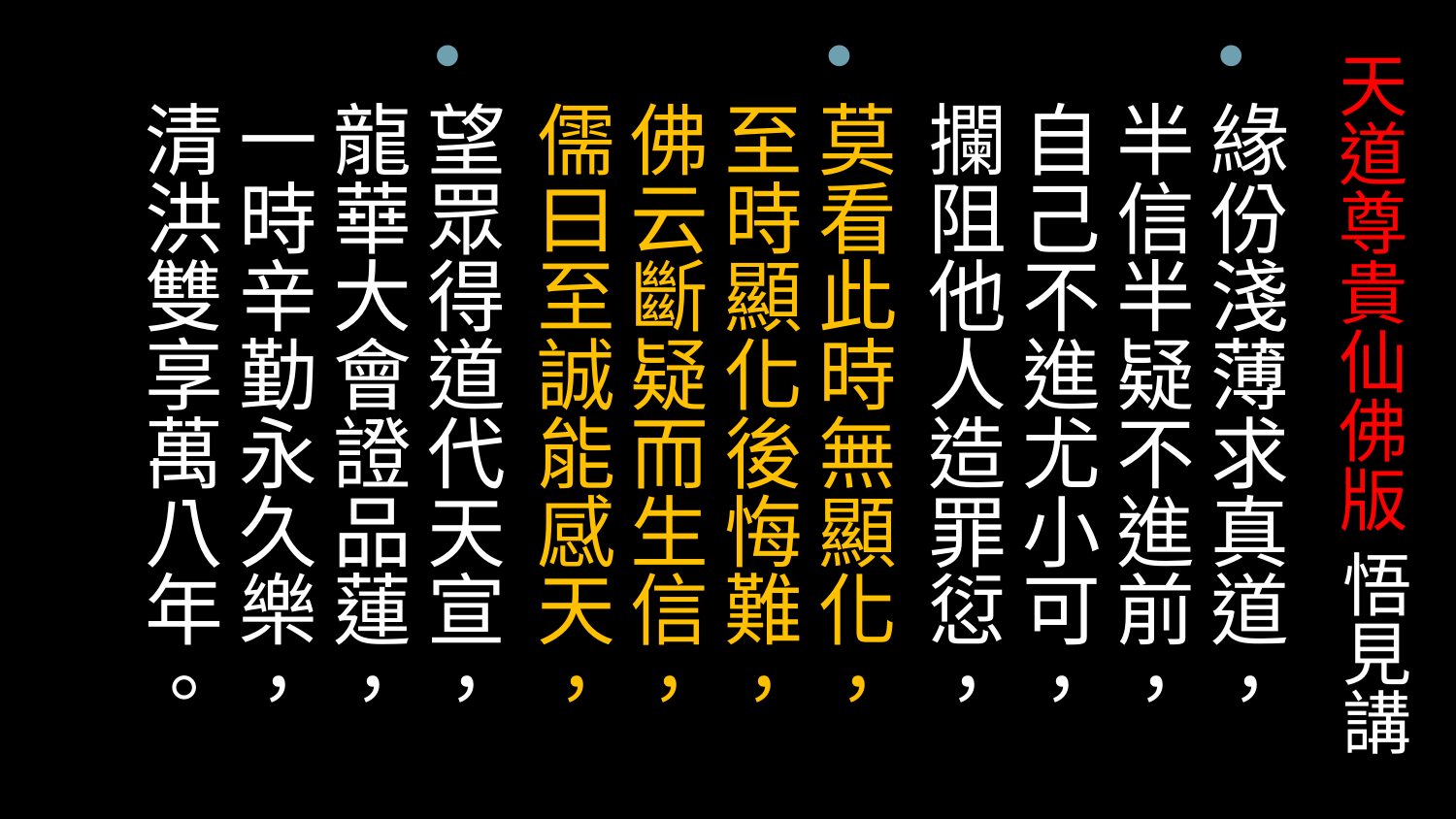

# 天道尊貴仙佛版 悟見講
緣份淺薄求真道，半信半疑不進前，
自己不進尤小可，攔阻他人造罪愆，
莫看此時無顯化，至時顯化後悔難，
佛云斷疑而生信，儒曰至誠能感天，
望眾得道代天宣，龍華大會證品蓮，
一時辛勤永久樂，清洪雙享萬八年。